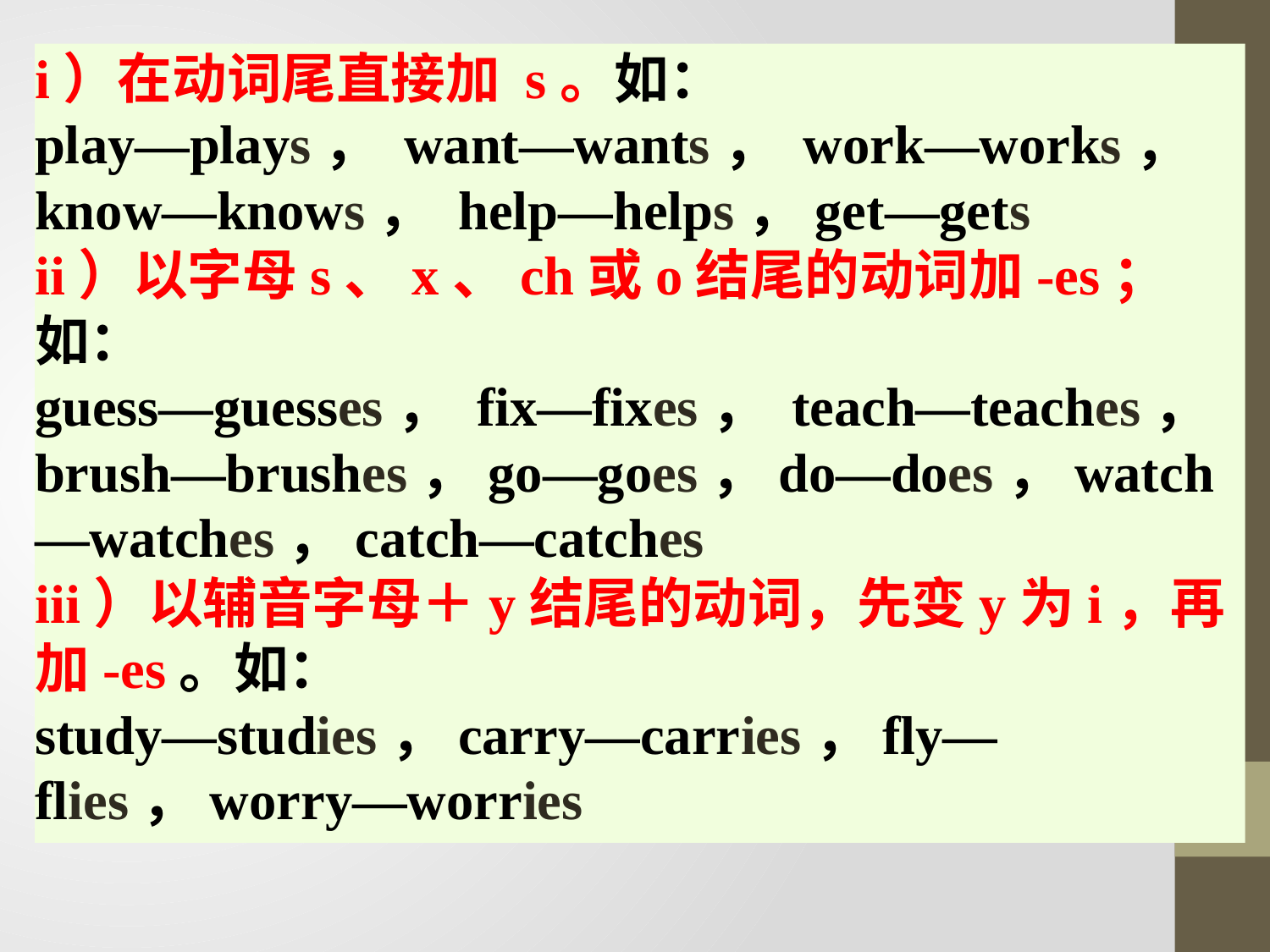

i）在动词尾直接加 s。如：
play—plays， want—wants， work—works， know—knows， help—helps，get—gets
ii）以字母s、x、ch或o结尾的动词加-es；如：
guess—guesses， fix—fixes， teach—teaches， brush—brushes，go—goes，do—does，watch—watches，catch—catches
iii）以辅音字母＋y结尾的动词，先变y为i，再加-es。如：
study—studies，carry—carries，fly—flies，worry—worries